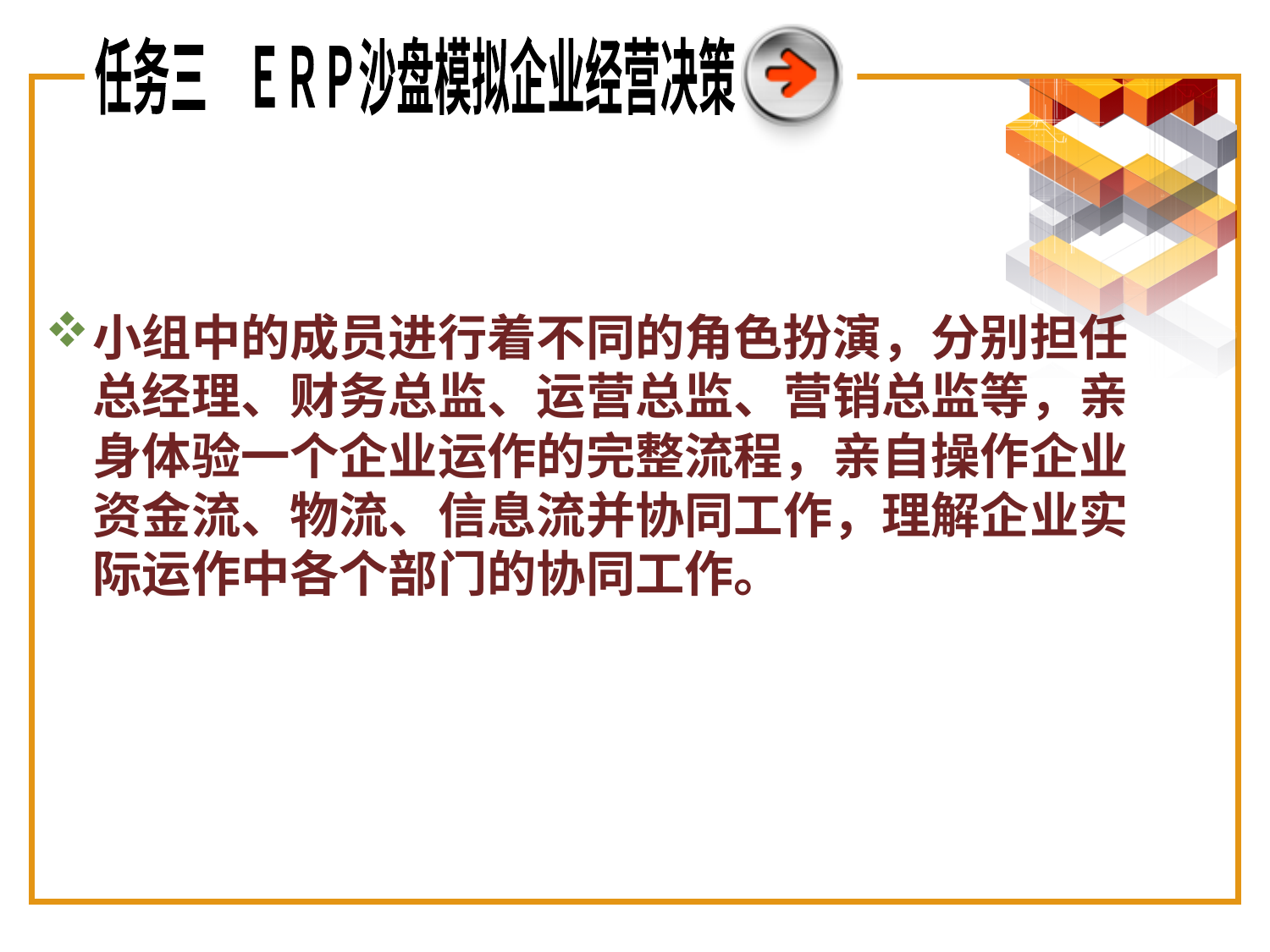

任务三　ＥＲＰ沙盘模拟企业经营决策
小组中的成员进行着不同的角色扮演，分别担任总经理、财务总监、运营总监、营销总监等，亲身体验一个企业运作的完整流程，亲自操作企业资金流、物流、信息流并协同工作，理解企业实际运作中各个部门的协同工作。